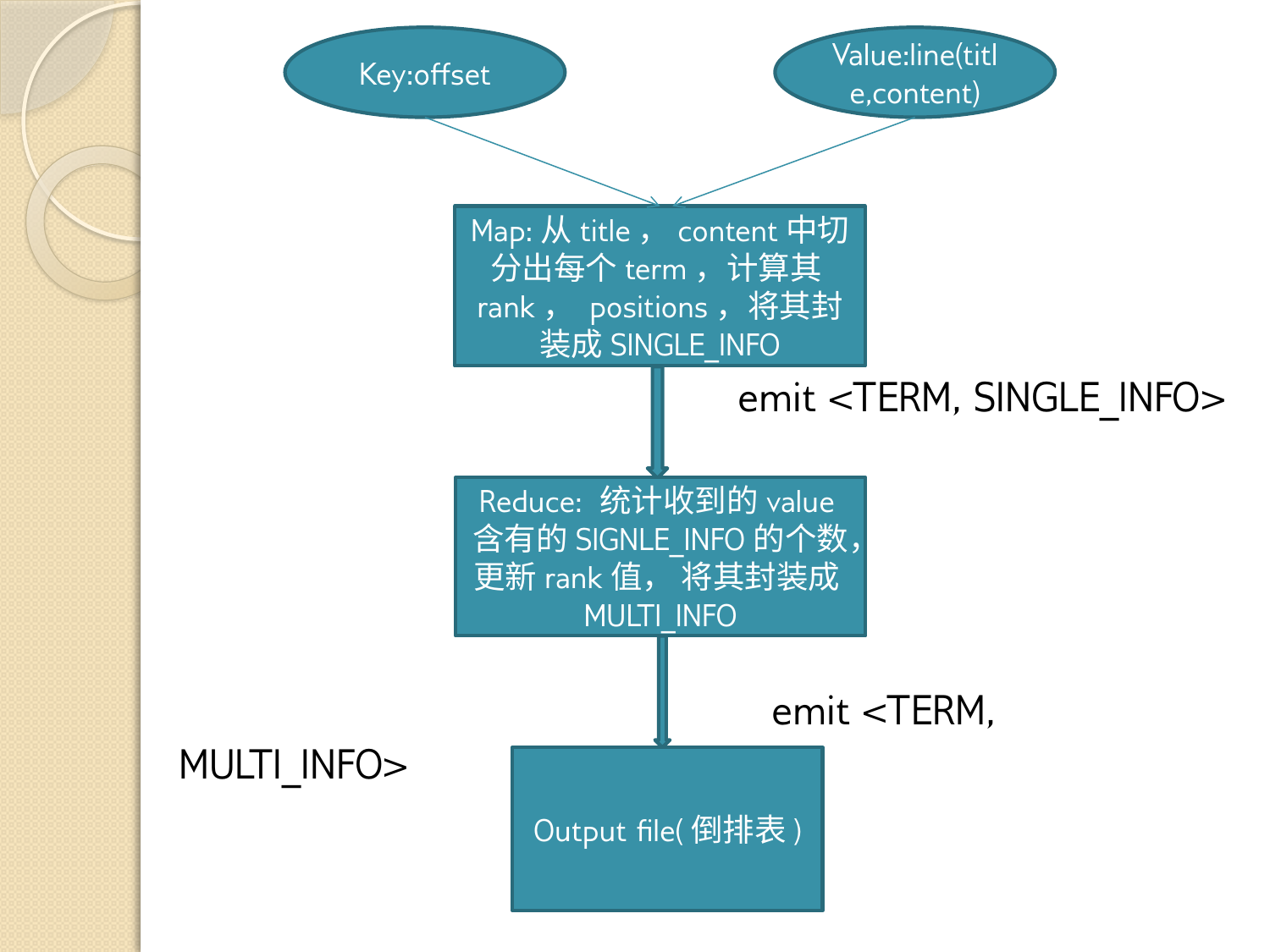

Key:offset
Value:line(title,content)

                                 emit <TERM, SINGLE_INFO>

                                   emit <TERM, MULTI_INFO>

Map:从title，content中切分出每个term，计算其rank， positions，将其封装成SINGLE_INFO

Reduce: 统计收到的value含有的SIGNLE_INFO的个数，更新rank值， 将其封装成MULTI_INFO

Output file(倒排表)